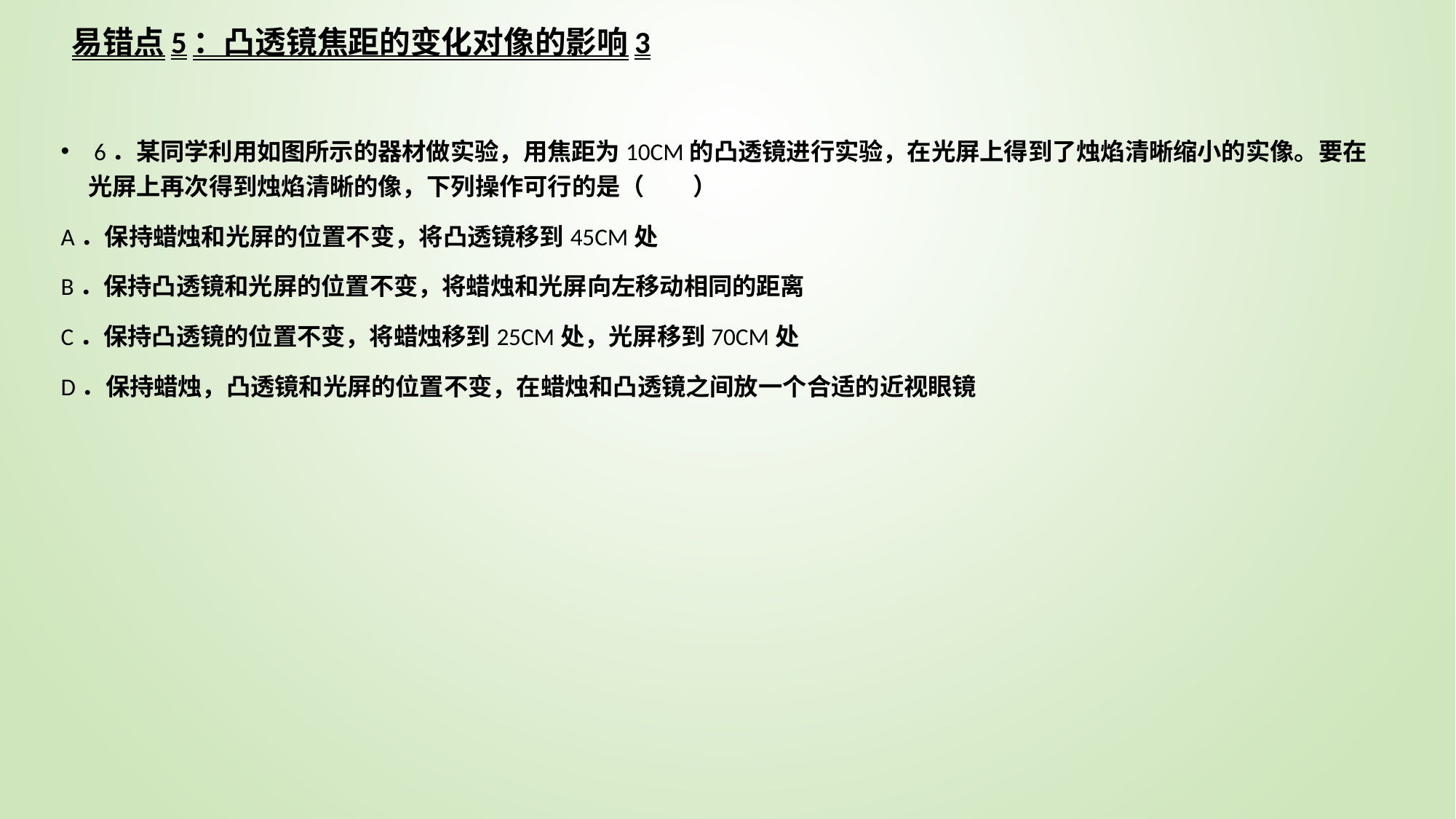

# 易错点5：凸透镜焦距的变化对像的影响3
 6．某同学利用如图所示的器材做实验，用焦距为10cm的凸透镜进行实验，在光屏上得到了烛焰清晰缩小的实像。要在光屏上再次得到烛焰清晰的像，下列操作可行的是（　　）
A．保持蜡烛和光屏的位置不变，将凸透镜移到45cm处
B．保持凸透镜和光屏的位置不变，将蜡烛和光屏向左移动相同的距离
C．保持凸透镜的位置不变，将蜡烛移到25cm处，光屏移到70cm处
D．保持蜡烛，凸透镜和光屏的位置不变，在蜡烛和凸透镜之间放一个合适的近视眼镜